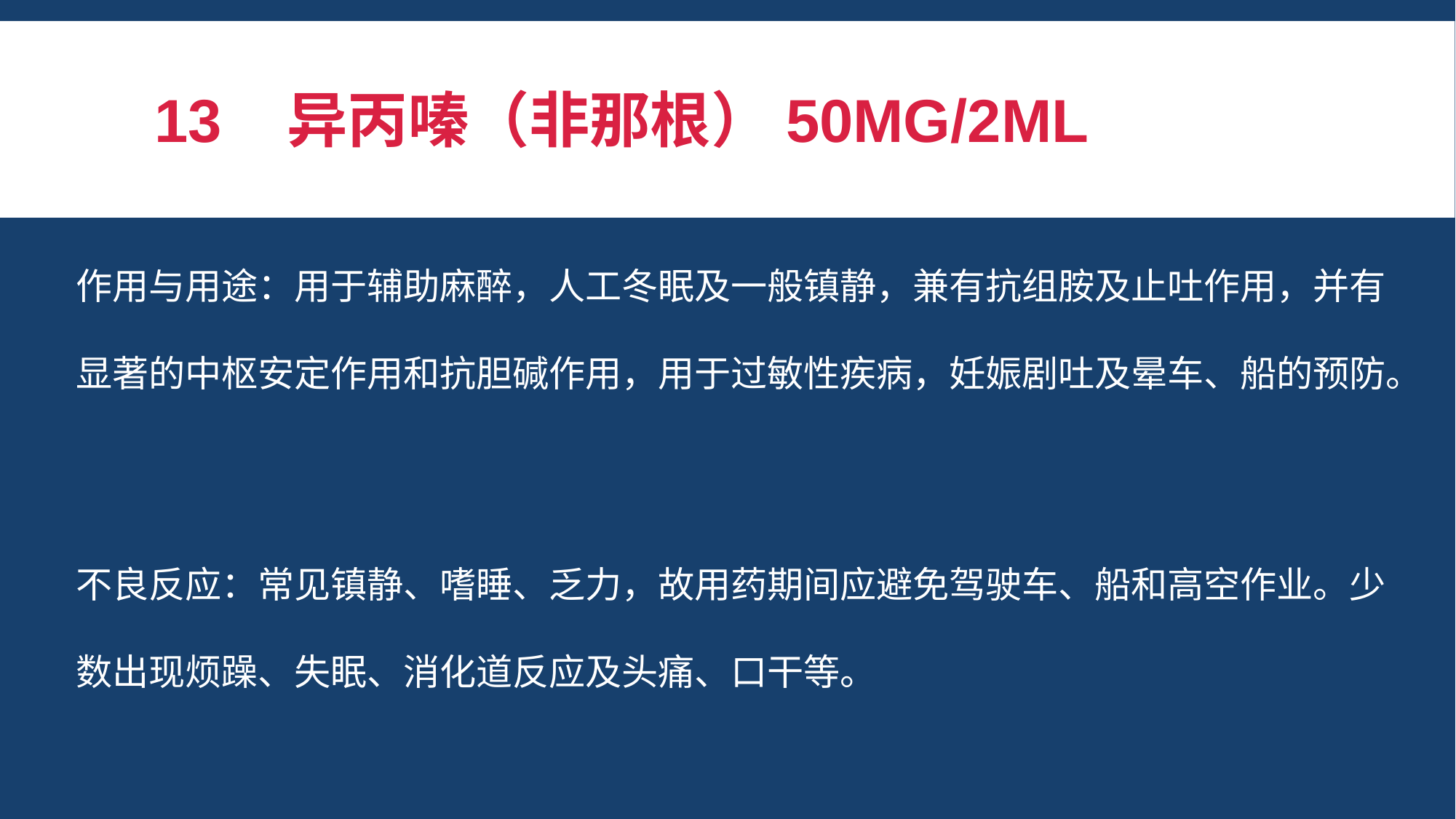

# 13   异丙嗪（非那根）50mg/2ml
作用与用途：用于辅助麻醉，人工冬眠及一般镇静，兼有抗组胺及止吐作用，并有显著的中枢安定作用和抗胆碱作用，用于过敏性疾病，妊娠剧吐及晕车、船的预防。

不良反应：常见镇静、嗜睡、乏力，故用药期间应避免驾驶车、船和高空作业。少数出现烦躁、失眠、消化道反应及头痛、口干等。